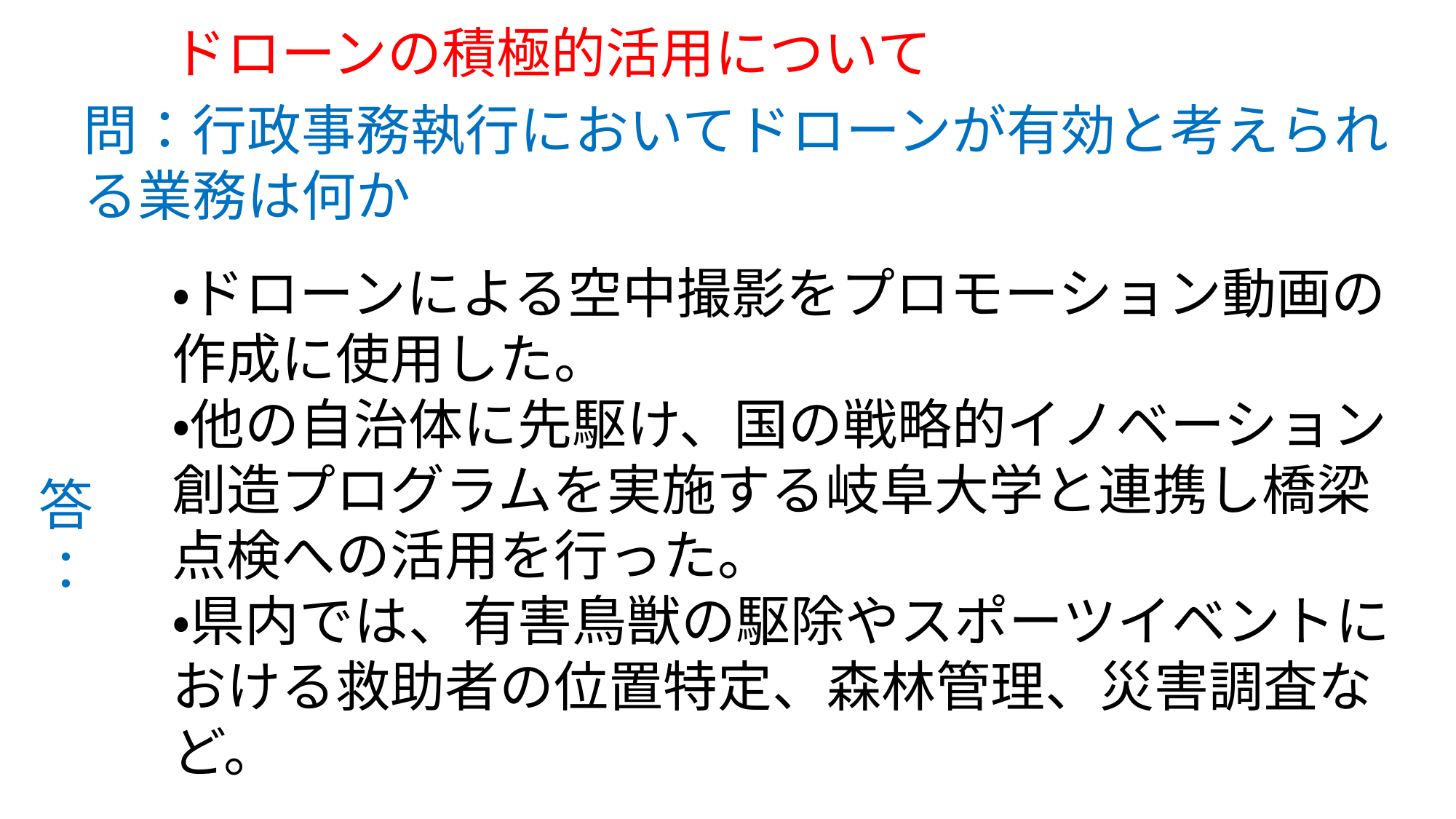

ドローンの積極的活用について
問：行政事務執行においてドローンが有効と考えられる業務は何か
・ドローンによる空中撮影をプロモーション動画の作成に使用した。
・他の自治体に先駆け、国の戦略的イノベーション創造プログラムを実施する岐阜大学と連携し橋梁点検への活用を行った。
・県内では、有害鳥獣の駆除やスポーツイベントにおける救助者の位置特定、森林管理、災害調査など。
答：